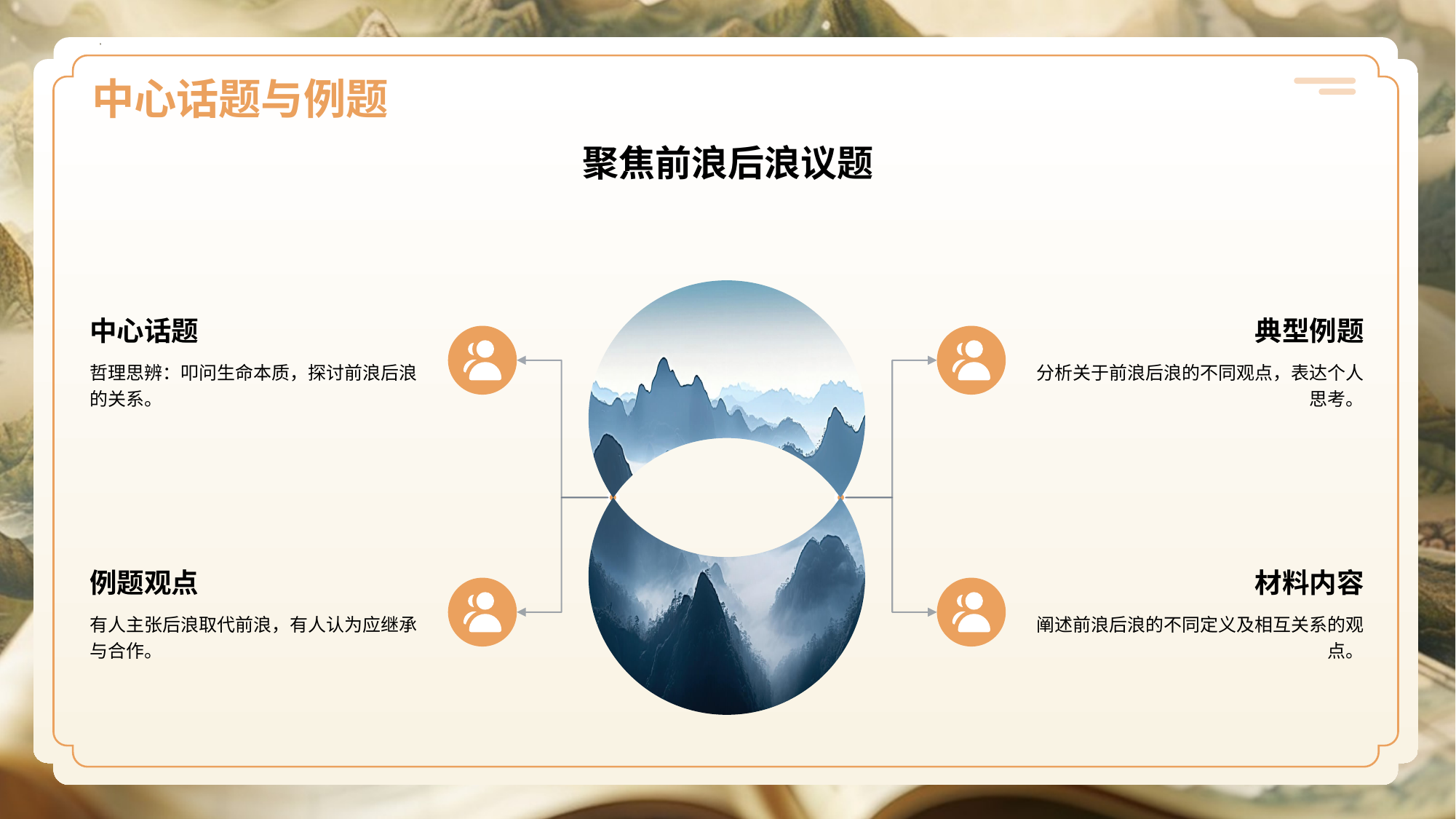

# 中心话题与例题
聚焦前浪后浪议题

中心话题

哲理思辨：叩问生命本质，探讨前浪后浪的关系。
典型例题

分析关于前浪后浪的不同观点，表达个人思考。

例题观点

有人主张后浪取代前浪，有人认为应继承与合作。
材料内容

阐述前浪后浪的不同定义及相互关系的观点。